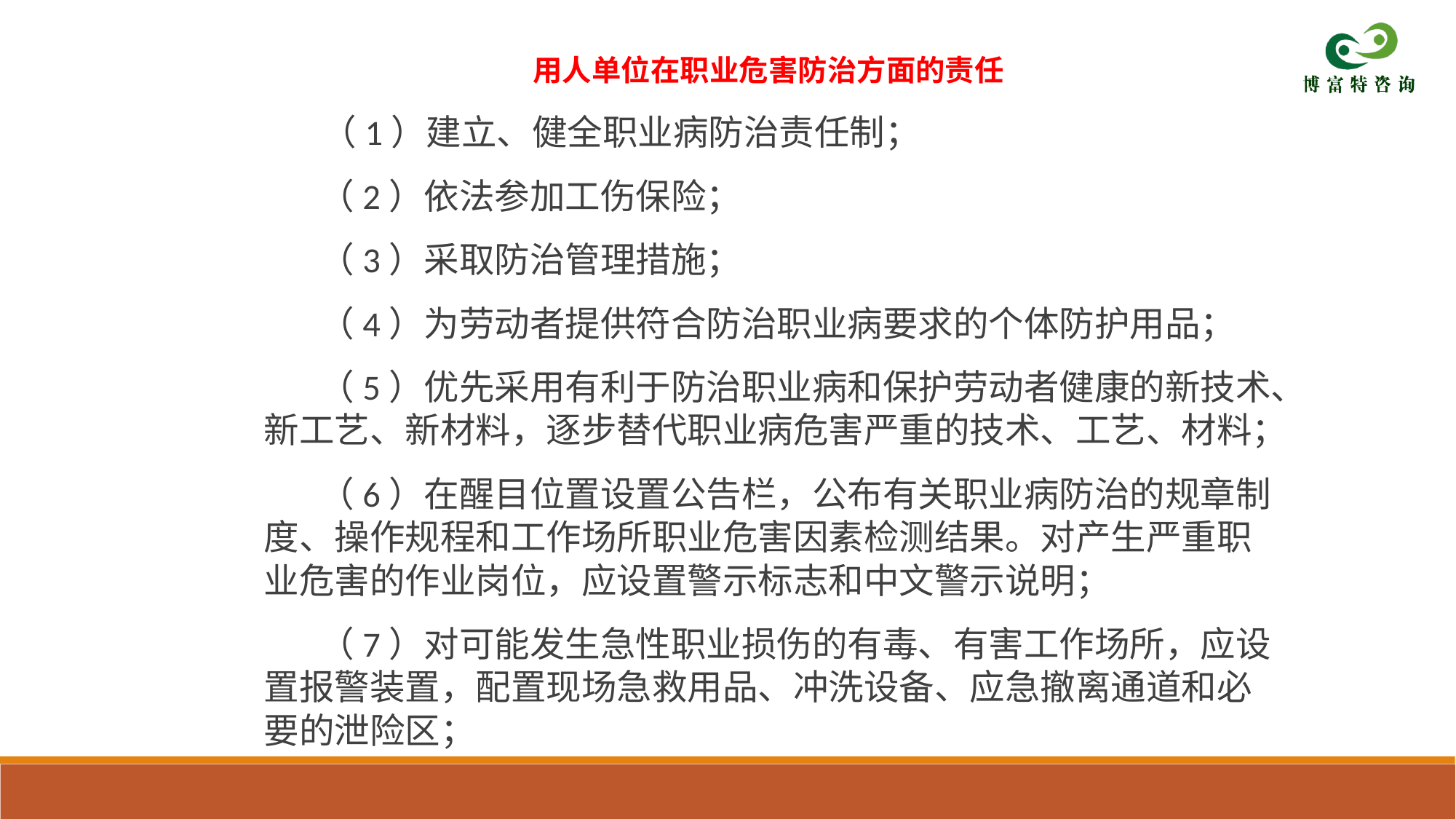

用人单位在职业危害防治方面的责任
      （1）建立、健全职业病防治责任制；
      （2）依法参加工伤保险；
      （3）采取防治管理措施；
      （4）为劳动者提供符合防治职业病要求的个体防护用品；
      （5）优先采用有利于防治职业病和保护劳动者健康的新技术、新工艺、新材料，逐步替代职业病危害严重的技术、工艺、材料；
      （6）在醒目位置设置公告栏，公布有关职业病防治的规章制度、操作规程和工作场所职业危害因素检测结果。对产生严重职业危害的作业岗位，应设置警示标志和中文警示说明；
      （7）对可能发生急性职业损伤的有毒、有害工作场所，应设置报警装置，配置现场急救用品、冲洗设备、应急撤离通道和必要的泄险区；